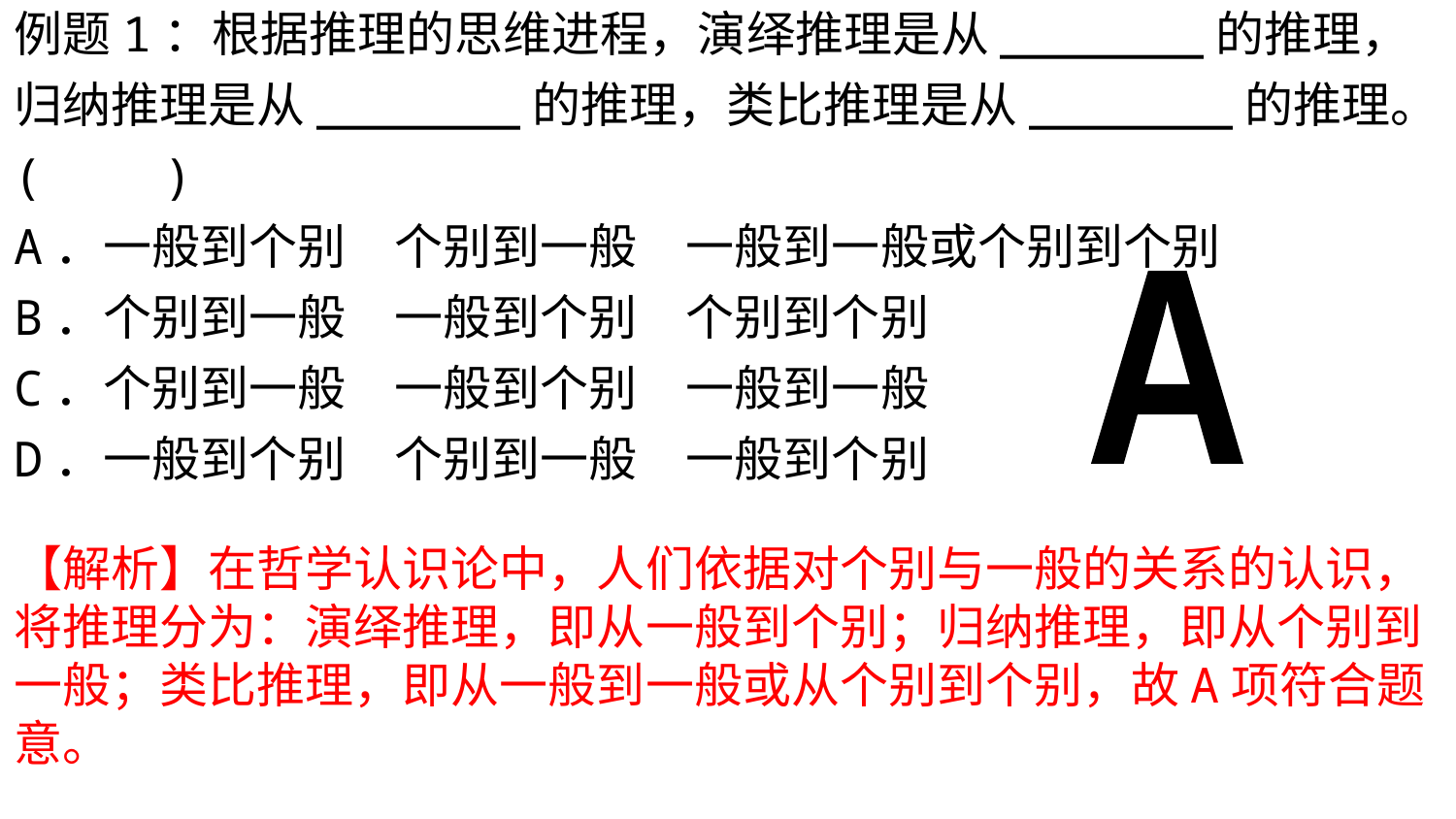

例题1：根据推理的思维进程，演绎推理是从_______的推理，归纳推理是从_______的推理，类比推理是从_______的推理。(　　)
A．一般到个别　个别到一般　一般到一般或个别到个别
B．个别到一般　一般到个别　个别到个别
C．个别到一般　一般到个别　一般到一般
D．一般到个别　个别到一般　一般到个别
A
【解析】在哲学认识论中，人们依据对个别与一般的关系的认识，将推理分为：演绎推理，即从一般到个别；归纳推理，即从个别到一般；类比推理，即从一般到一般或从个别到个别，故A项符合题意。